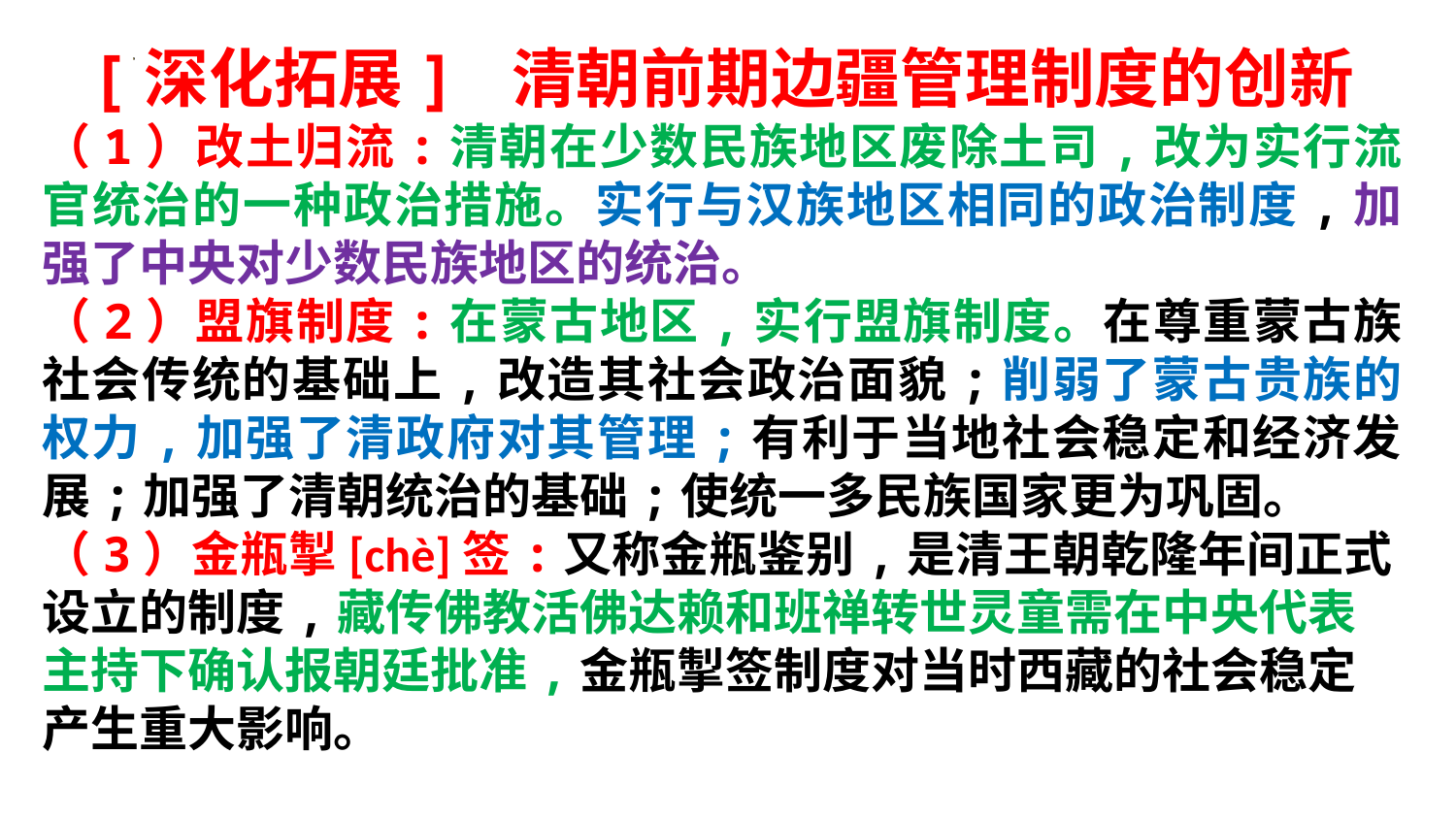

[深化拓展] 清朝前期边疆管理制度的创新
（1）改土归流:清朝在少数民族地区废除土司,改为实行流官统治的一种政治措施。实行与汉族地区相同的政治制度,加强了中央对少数民族地区的统治。
（2）盟旗制度:在蒙古地区,实行盟旗制度。在尊重蒙古族社会传统的基础上,改造其社会政治面貌;削弱了蒙古贵族的权力,加强了清政府对其管理;有利于当地社会稳定和经济发展;加强了清朝统治的基础;使统一多民族国家更为巩固。
（3）金瓶掣[chè]签:又称金瓶鉴别,是清王朝乾隆年间正式设立的制度,藏传佛教活佛达赖和班禅转世灵童需在中央代表主持下确认报朝廷批准,金瓶掣签制度对当时西藏的社会稳定产生重大影响。